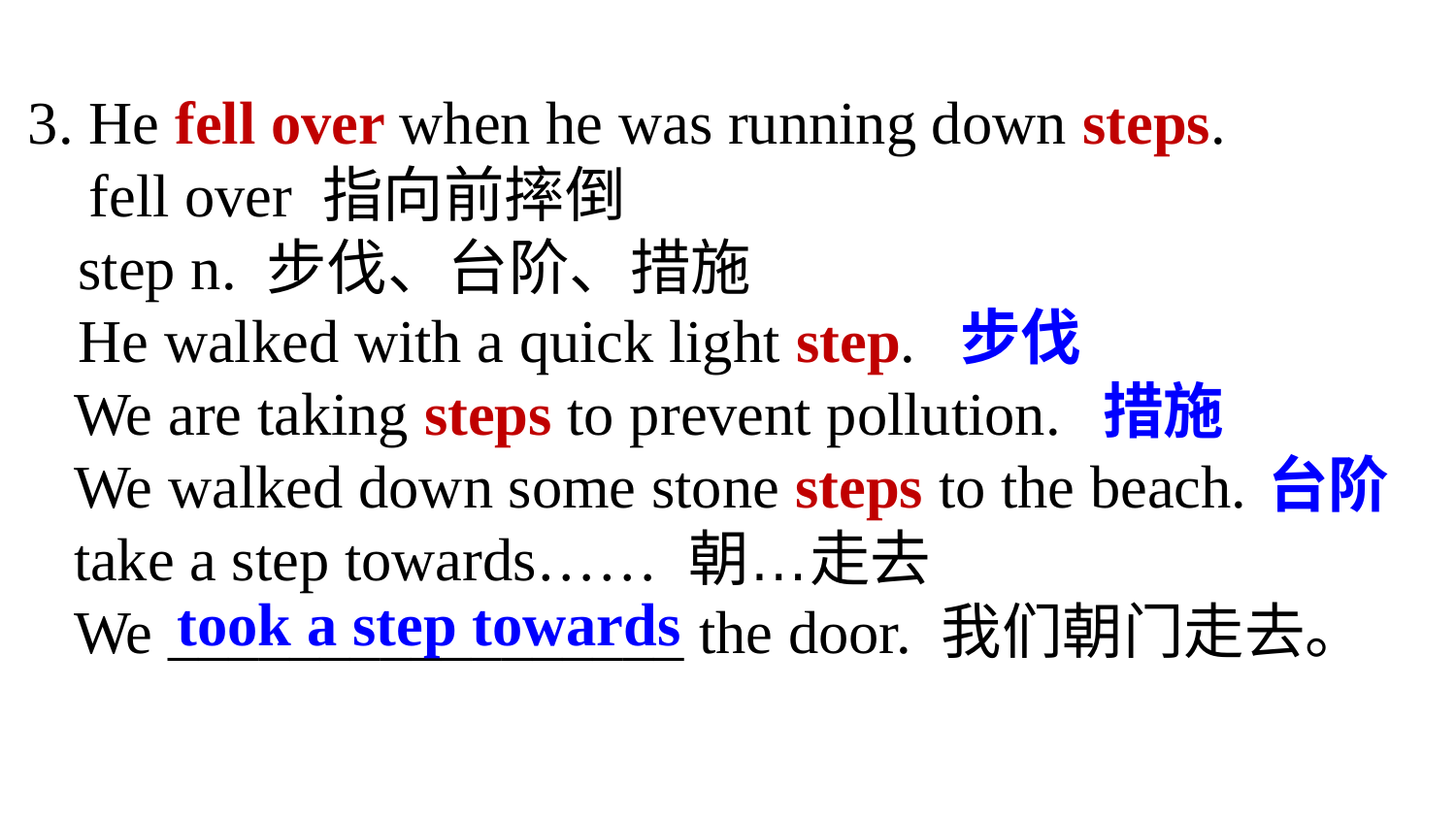

3. He fell over when he was running down steps.
    fell over 指向前摔倒
   step n. 步伐、台阶、措施
   He walked with a quick light step.
   We are taking steps to prevent pollution.
   We walked down some stone steps to the beach.
   take a step towards…… 朝…走去
   We _________________ the door. 我们朝门走去。
步伐
措施
台阶
took a step towards